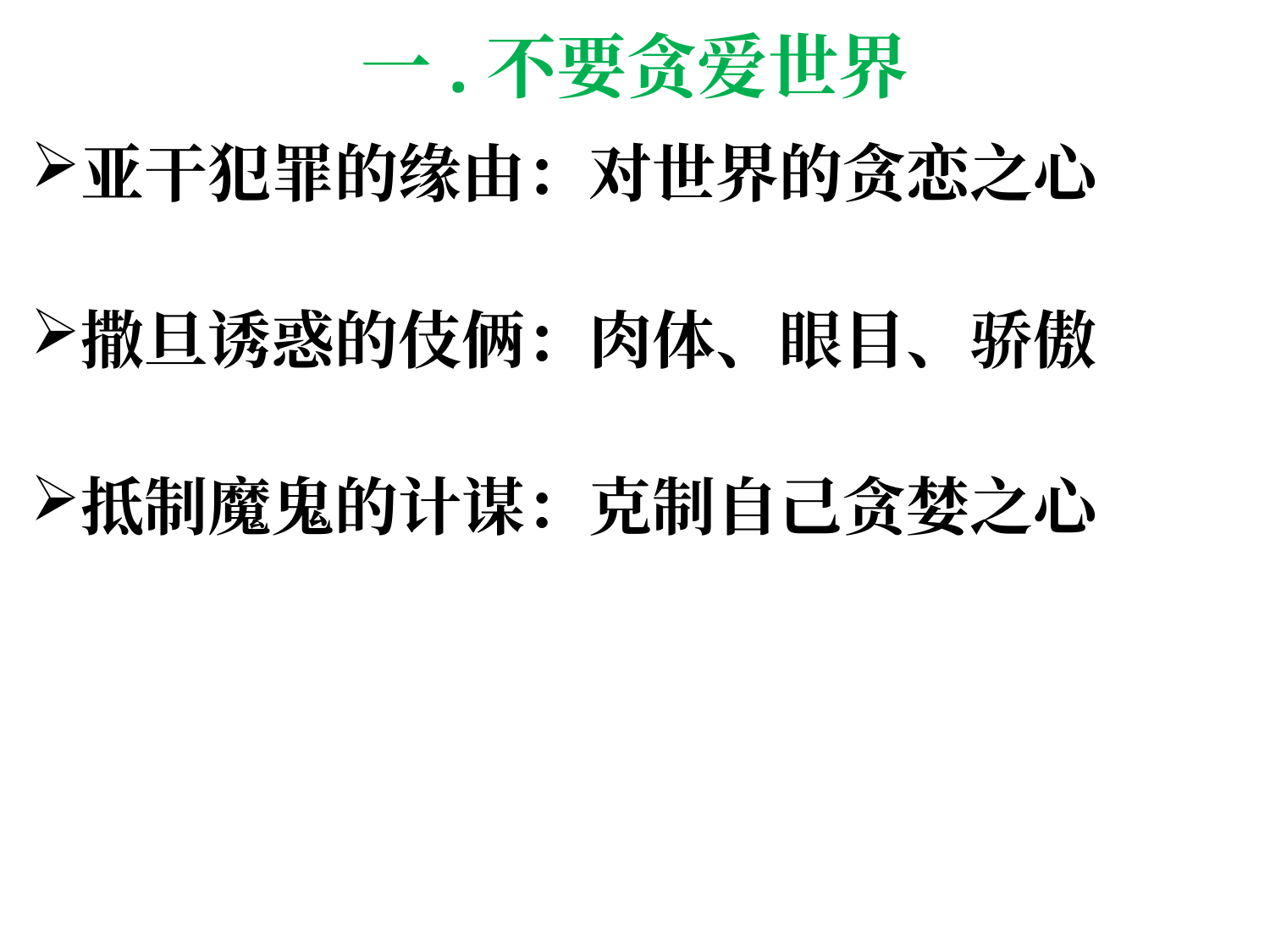

# 一.不要贪爱世界
亚干犯罪的缘由：对世界的贪恋之心

撒旦诱惑的伎俩：肉体、眼目、骄傲

抵制魔鬼的计谋：克制自己贪婪之心